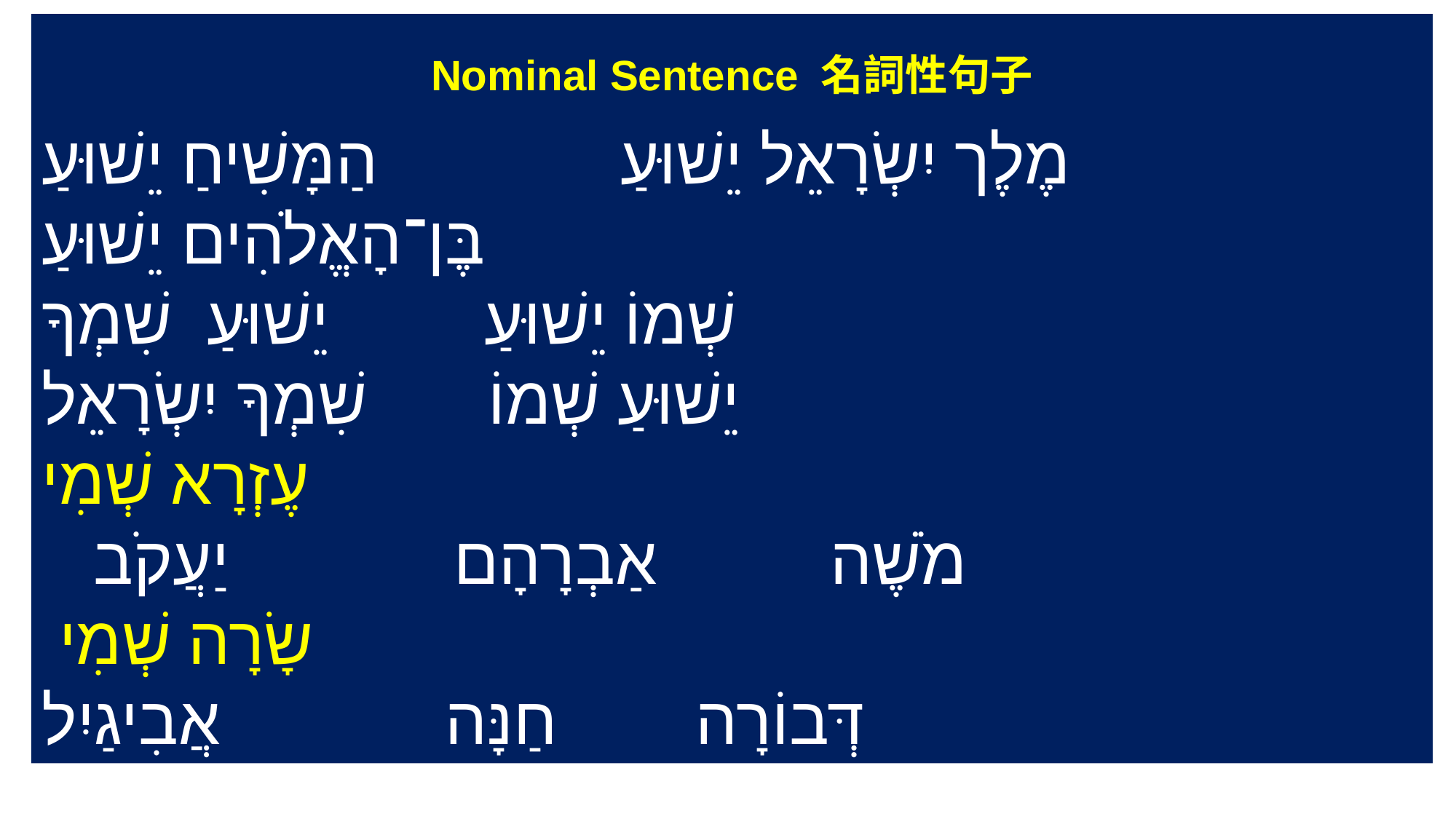

Nominal Sentence 名詞性句子

מֶלֶך יִשְׂרָאֵל יֵשׁוּעַ              הַמָּשִׁיחַ יֵשׁוּעַ
‎בֶּן־הָאֱלֹהִים יֵשׁוּעַ
שְׁמוֹ יֵשׁוּעַ         יֵשׁוּעַ  שִׁמְךָ
יֵשׁוּעַ שְׁמוֹ       שִׁמְךָ יִשְׂרָאֵל
עֶזְרָא שְׁמִי
   מֹשֶׁה          אַבְרָהָם             יַעֲקֹב
 שָׂרָה שְׁמִי
דְּבוֹרָה        חַנָּה             אֲבִיגַיִל